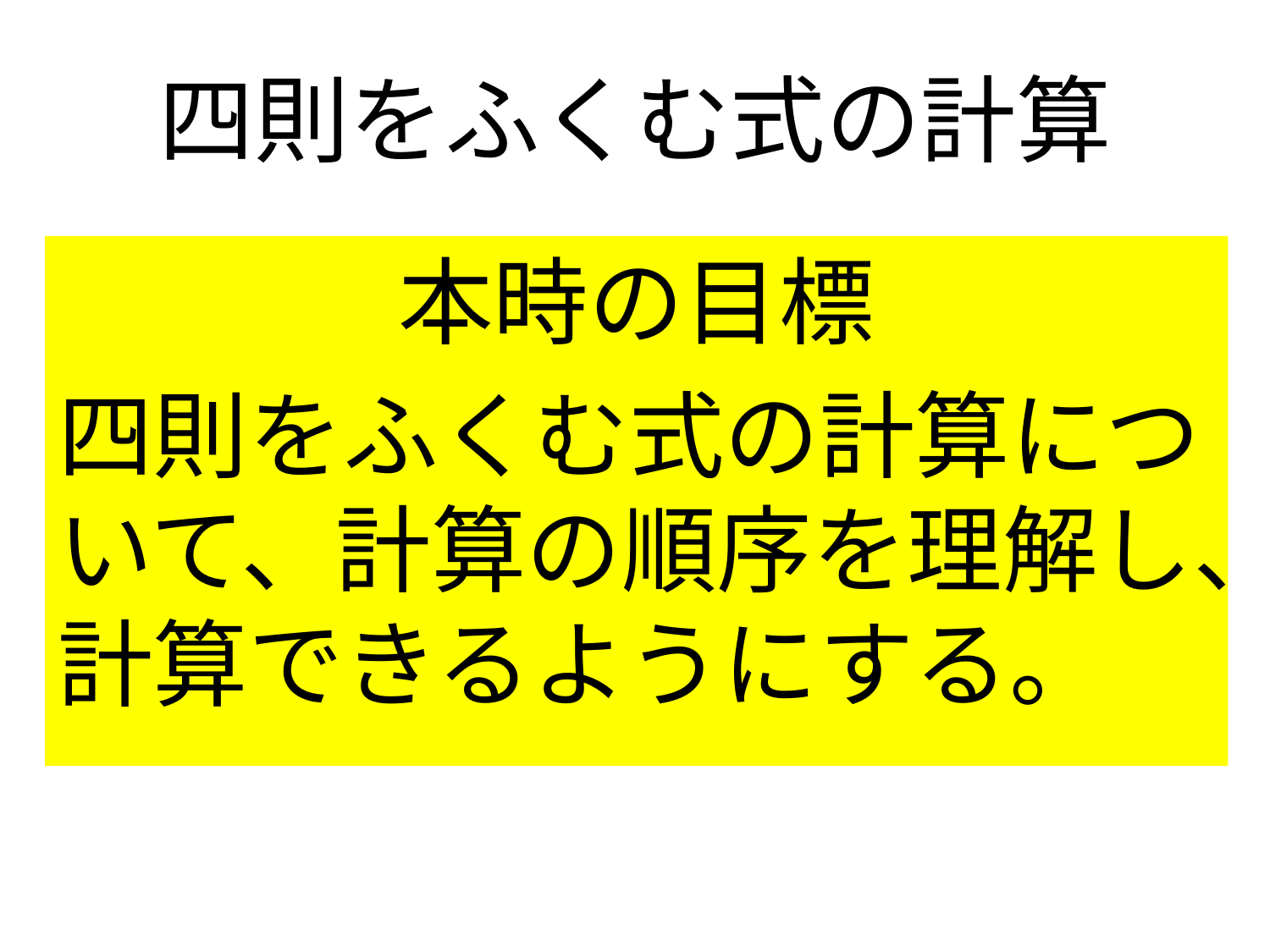

# 四則をふくむ式の計算
本時の目標
四則をふくむ式の計算について、計算の順序を理解し、計算できるようにする。